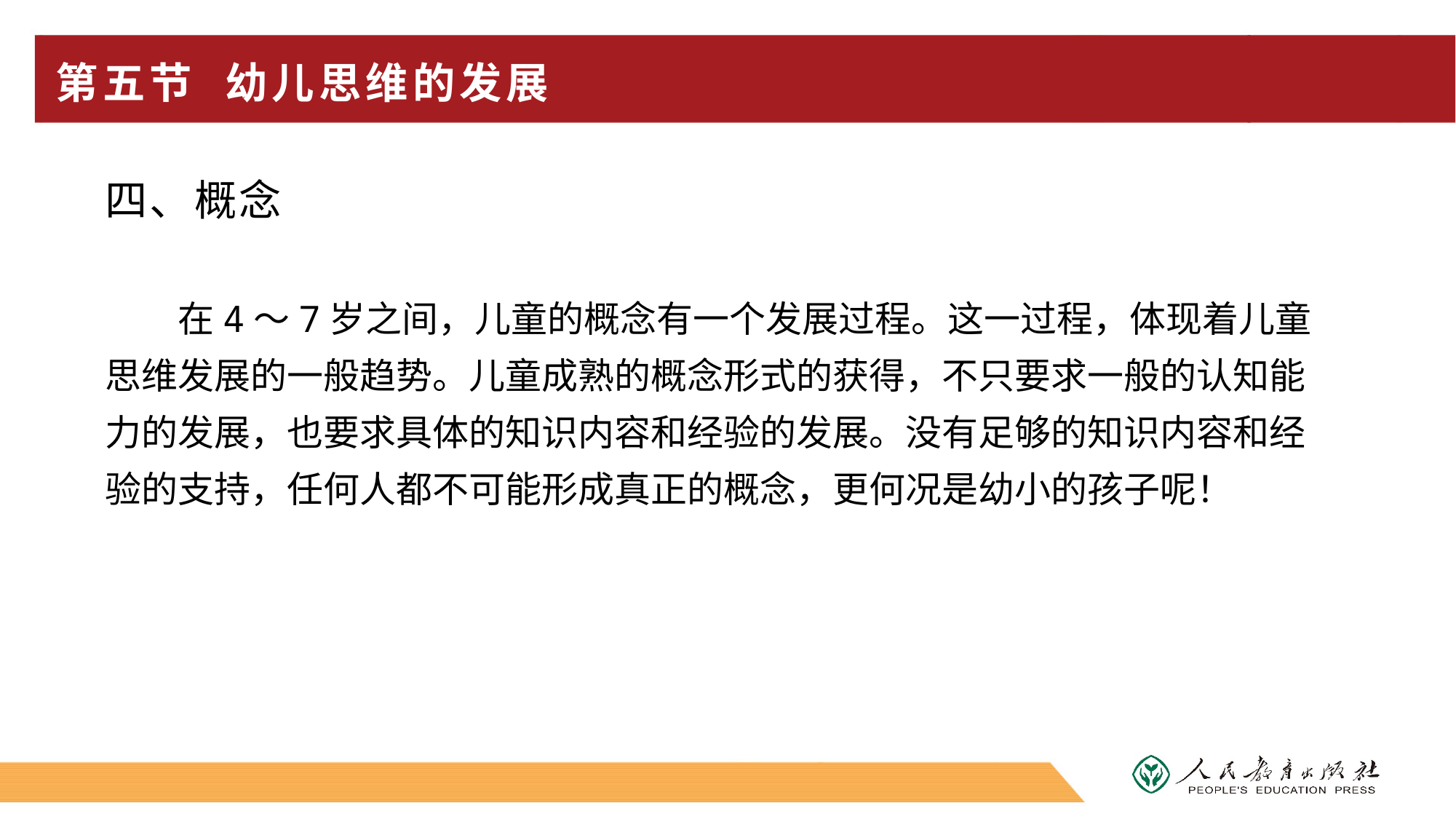

# 第五节  幼儿思维的发展
四、概念
在4～7岁之间，儿童的概念有一个发展过程。这一过程，体现着儿童思维发展的一般趋势。儿童成熟的概念形式的获得，不只要求一般的认知能力的发展，也要求具体的知识内容和经验的发展。没有足够的知识内容和经验的支持，任何人都不可能形成真正的概念，更何况是幼小的孩子呢！